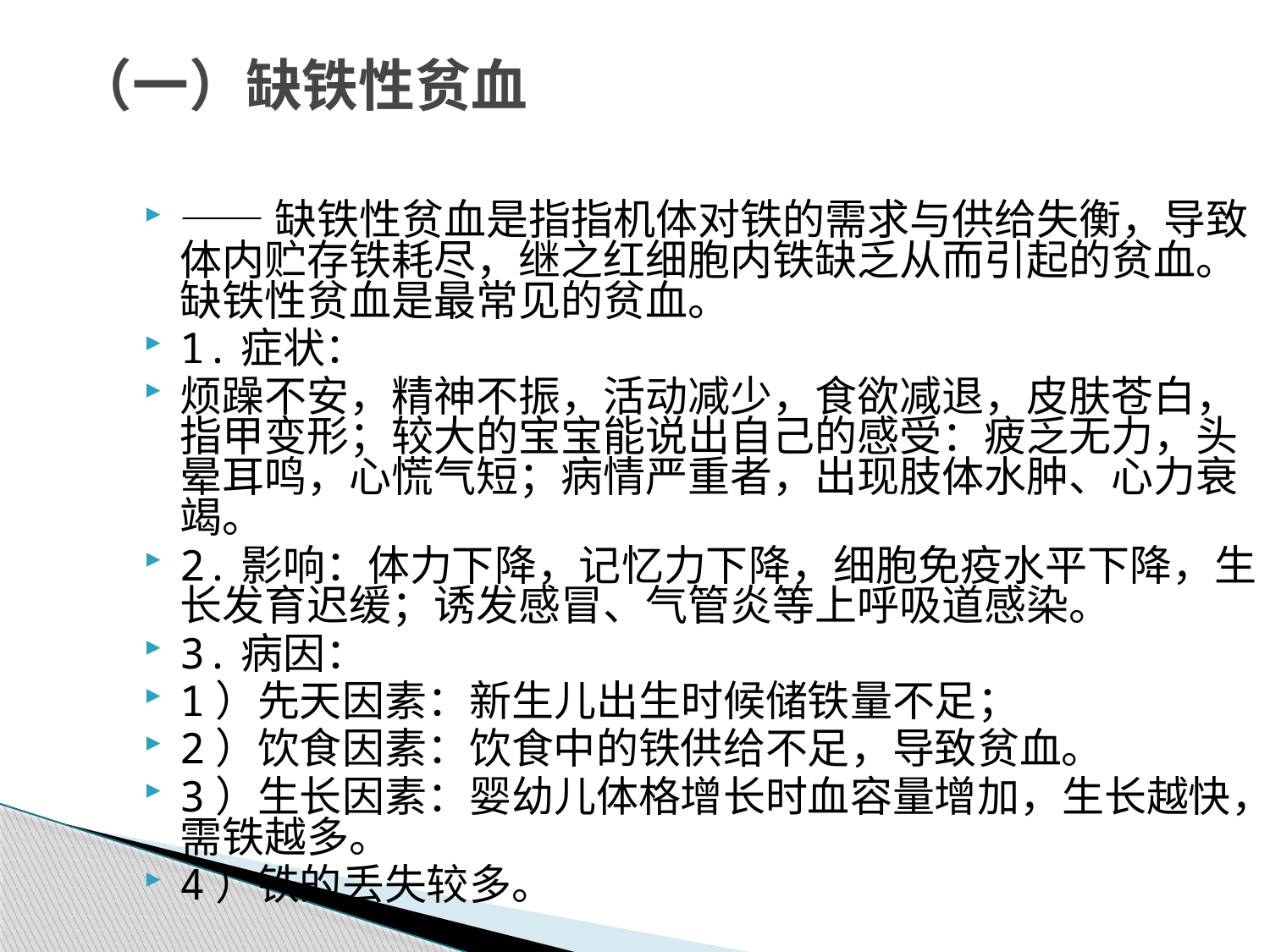

# （一）缺铁性贫血
——缺铁性贫血是指指机体对铁的需求与供给失衡，导致体内贮存铁耗尽，继之红细胞内铁缺乏从而引起的贫血。缺铁性贫血是最常见的贫血。
1.症状：
烦躁不安，精神不振，活动减少，食欲减退，皮肤苍白，指甲变形；较大的宝宝能说出自己的感受：疲乏无力，头晕耳鸣，心慌气短；病情严重者，出现肢体水肿、心力衰竭。
2.影响：体力下降，记忆力下降，细胞免疫水平下降，生长发育迟缓；诱发感冒、气管炎等上呼吸道感染。
3.病因：
1）先天因素：新生儿出生时候储铁量不足；
2）饮食因素：饮食中的铁供给不足，导致贫血。
3）生长因素：婴幼儿体格增长时血容量增加，生长越快，需铁越多。
4）铁的丢失较多。